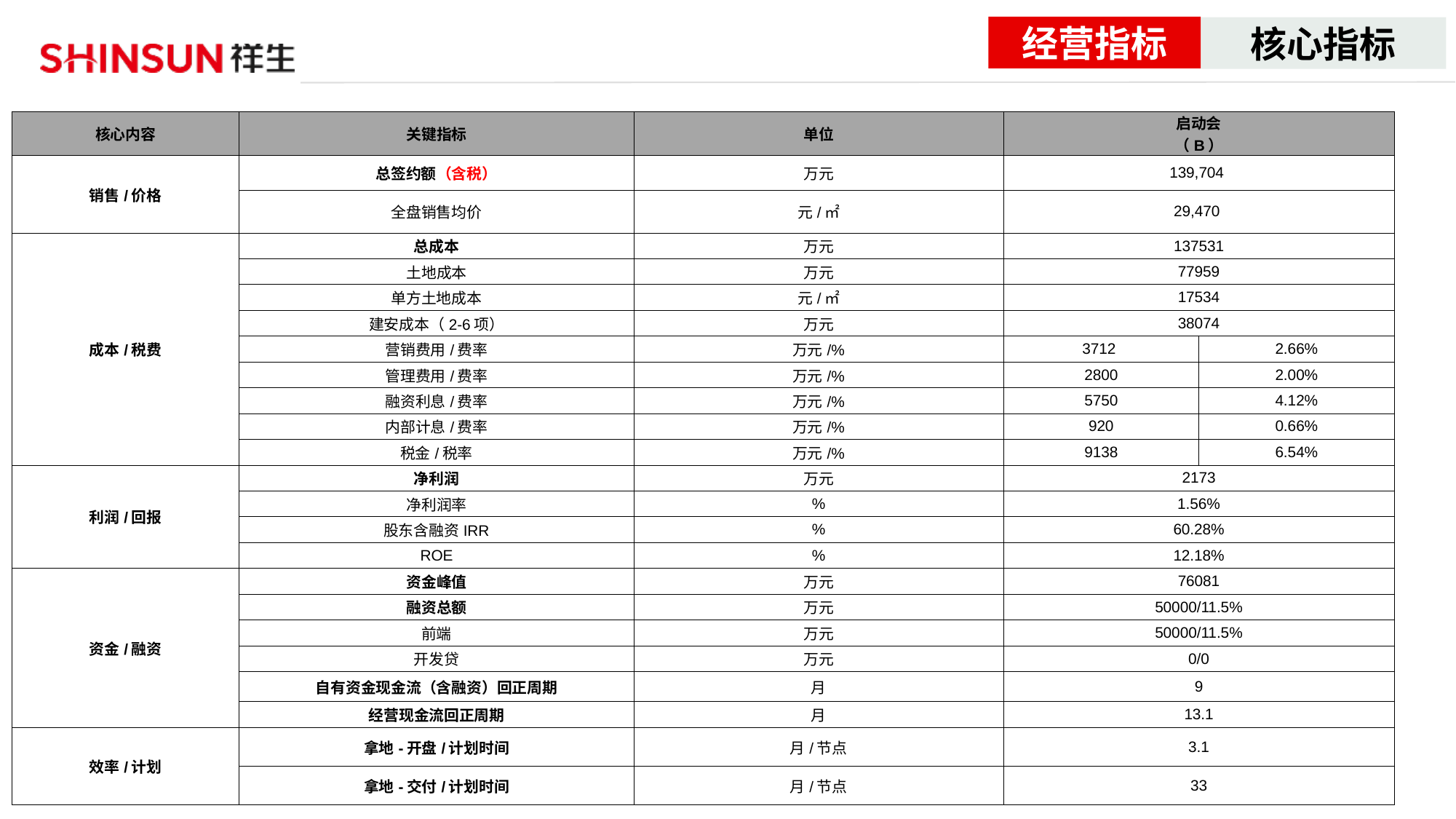

经营指标
核心指标
| 核心内容 | 关键指标 | 单位 | 启动会 （B） |  |
| --- | --- | --- | --- | --- |
| 销售/价格 | 总签约额（含税） | 万元 | 139,704 |  |
|  | 全盘销售均价 | 元/㎡ | 29,470 |  |
| 成本/税费 | 总成本 | 万元 | 137531 |  |
|  | 土地成本 | 万元 | 77959 |  |
|  | 单方土地成本 | 元/㎡ | 17534 |  |
|  | 建安成本（2-6项） | 万元 | 38074 |  |
|  | 营销费用/费率 | 万元/% | 3712 | 2.66% |
|  | 管理费用/费率 | 万元/% | 2800 | 2.00% |
|  | 融资利息/费率 | 万元/% | 5750 | 4.12% |
|  | 内部计息/费率 | 万元/% | 920 | 0.66% |
|  | 税金/税率 | 万元/% | 9138 | 6.54% |
| 利润/回报 | 净利润 | 万元 | 2173 |  |
|  | 净利润率 | % | 1.56% |  |
|  | 股东含融资IRR | % | 60.28% |  |
|  | ROE | % | 12.18% |  |
| 资金/融资 | 资金峰值 | 万元 | 76081 |  |
|  | 融资总额 | 万元 | 50000/11.5% |  |
|  | 前端 | 万元 | 50000/11.5% |  |
|  | 开发贷 | 万元 | 0/0 |  |
|  | 自有资金现金流（含融资）回正周期 | 月 | 9 |  |
|  | 经营现金流回正周期 | 月 | 13.1 |  |
| 效率/计划 | 拿地-开盘/计划时间 | 月/节点 | 3.1 |  |
|  | 拿地-交付/计划时间 | 月/节点 | 33 |  |